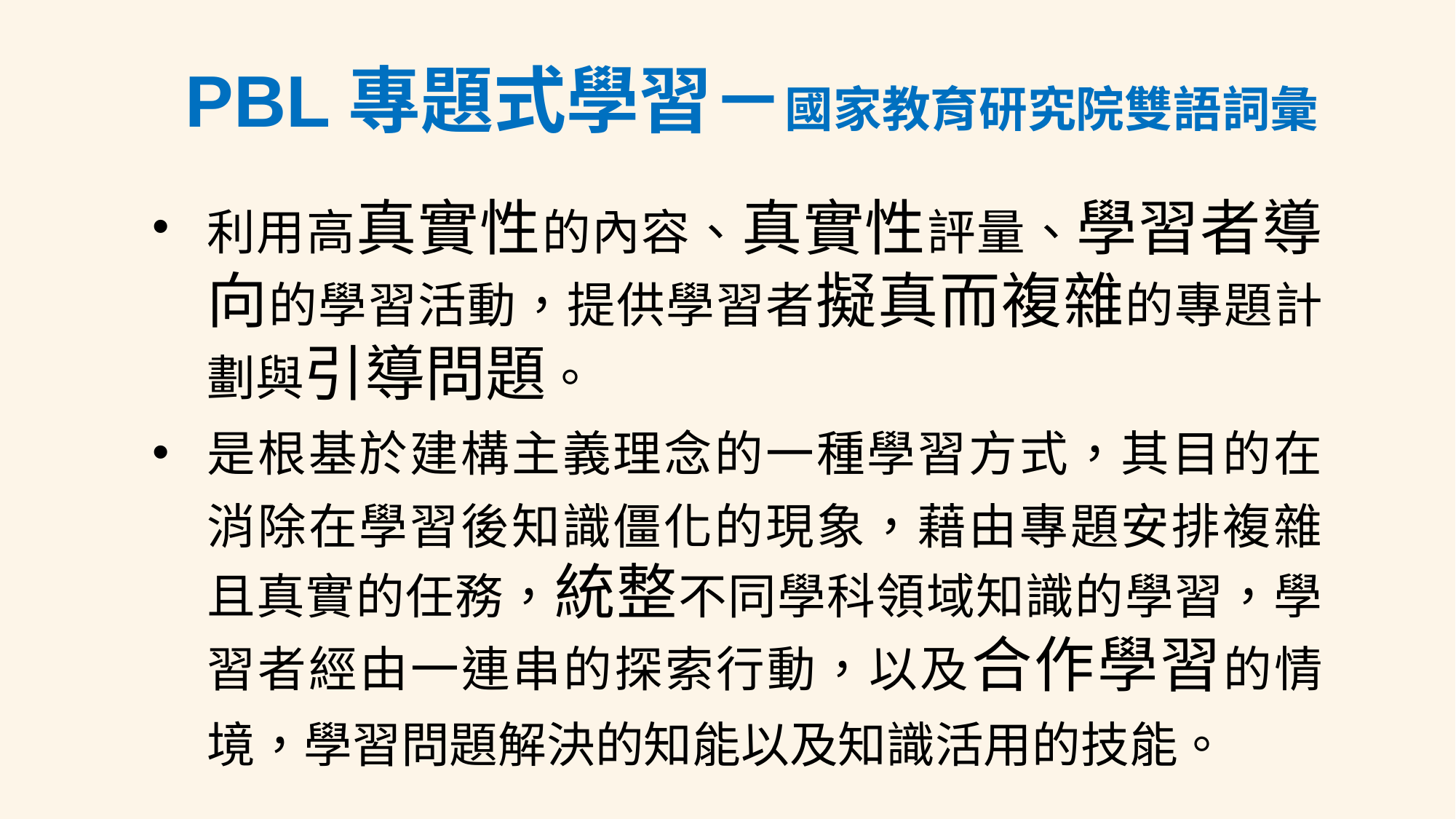

PBL專題式學習－國家教育研究院雙語詞彙
利用高真實性的內容、真實性評量、學習者導向的學習活動，提供學習者擬真而複雜的專題計劃與引導問題。
是根基於建構主義理念的一種學習方式，其目的在消除在學習後知識僵化的現象，藉由專題安排複雜且真實的任務，統整不同學科領域知識的學習，學習者經由一連串的探索行動，以及合作學習的情境，學習問題解決的知能以及知識活用的技能。
19